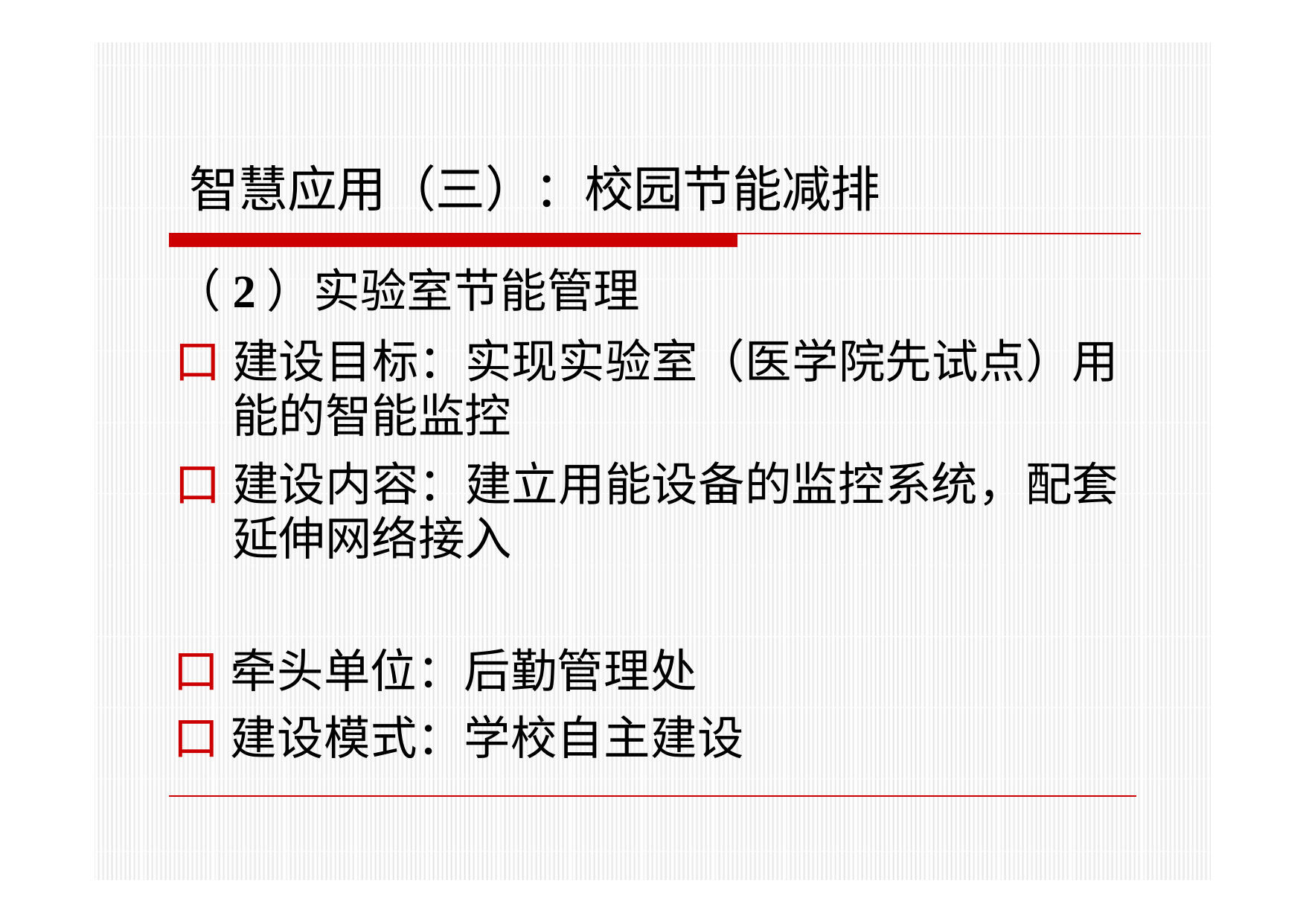

# 智慧应用（三）：校园节能减排

（2）实验室节能管理

口 建设目标：实现实验室（医学院先试点）用 能的智能监控

口 建设内容：建立用能设备的监控系统，配套 延伸网络接入

口 牵头单位：后勤管理处

口 建设模式：学校自主建设